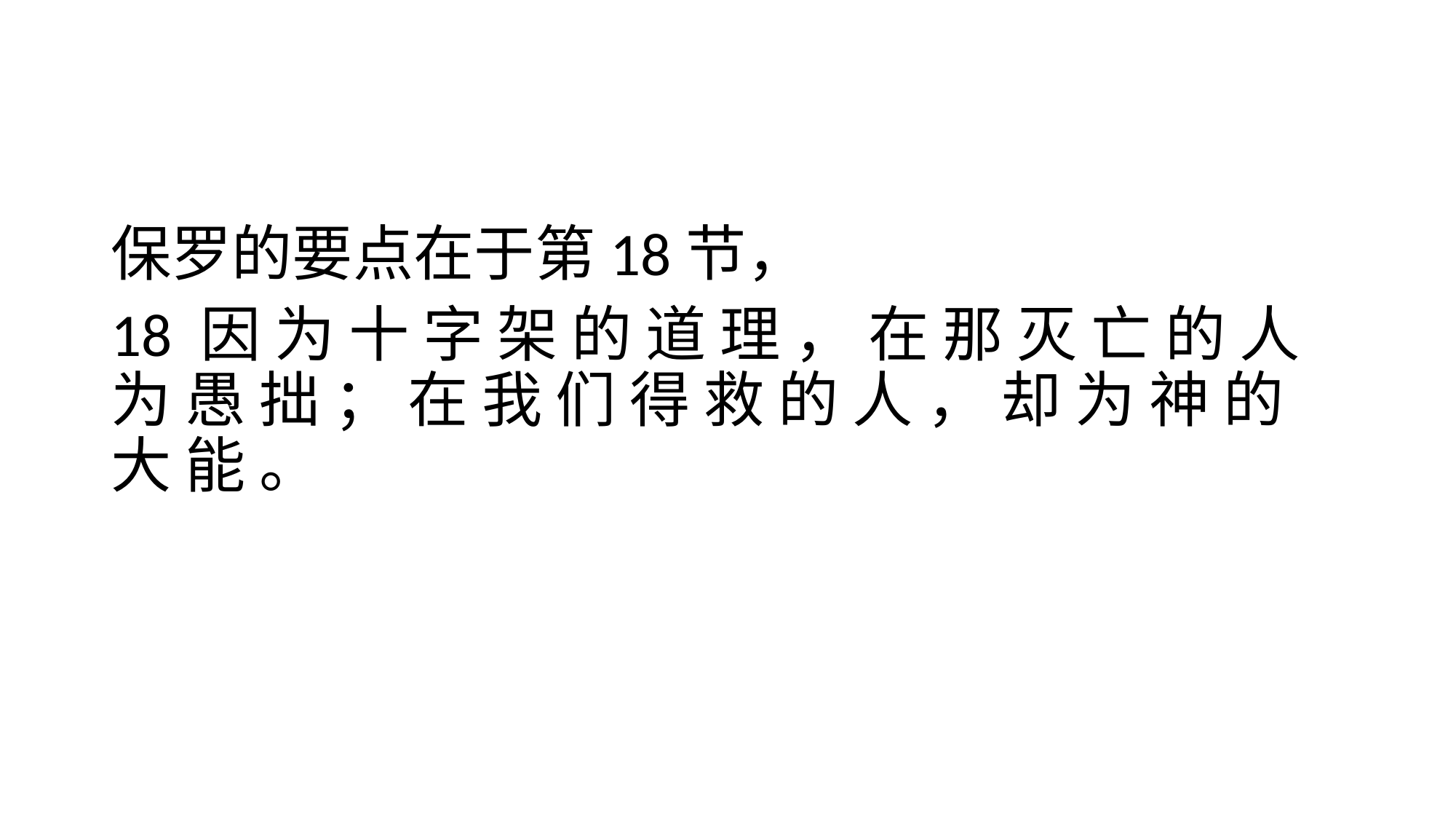

#
保罗的要点在于第18节，
18 因 为 十 字 架 的 道 理 ， 在 那 灭 亡 的 人 为 愚 拙 ； 在 我 们 得 救 的 人 ， 却 为 神 的 大 能 。